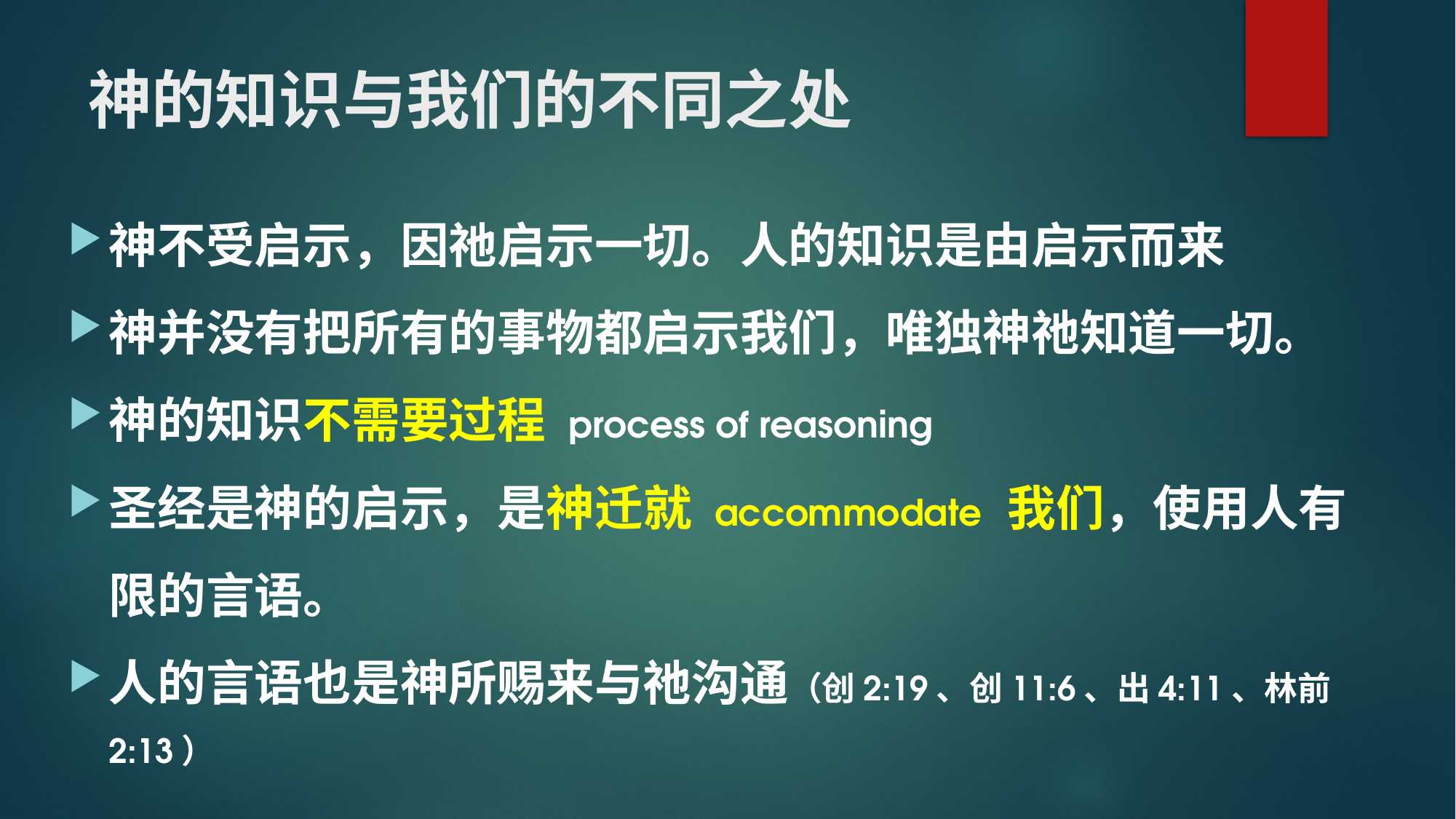

# 神的知识与我们的不同之处
神不受启示，因祂启示一切。人的知识是由启示而来
神并没有把所有的事物都启示我们，唯独神祂知道一切。
神的知识不需要过程 process of reasoning
圣经是神的启示，是神迁就 accommodate 我们，使用人有限的言语。
人的言语也是神所赐来与祂沟通（创2:19、创11:6、出4:11、林前2:13）